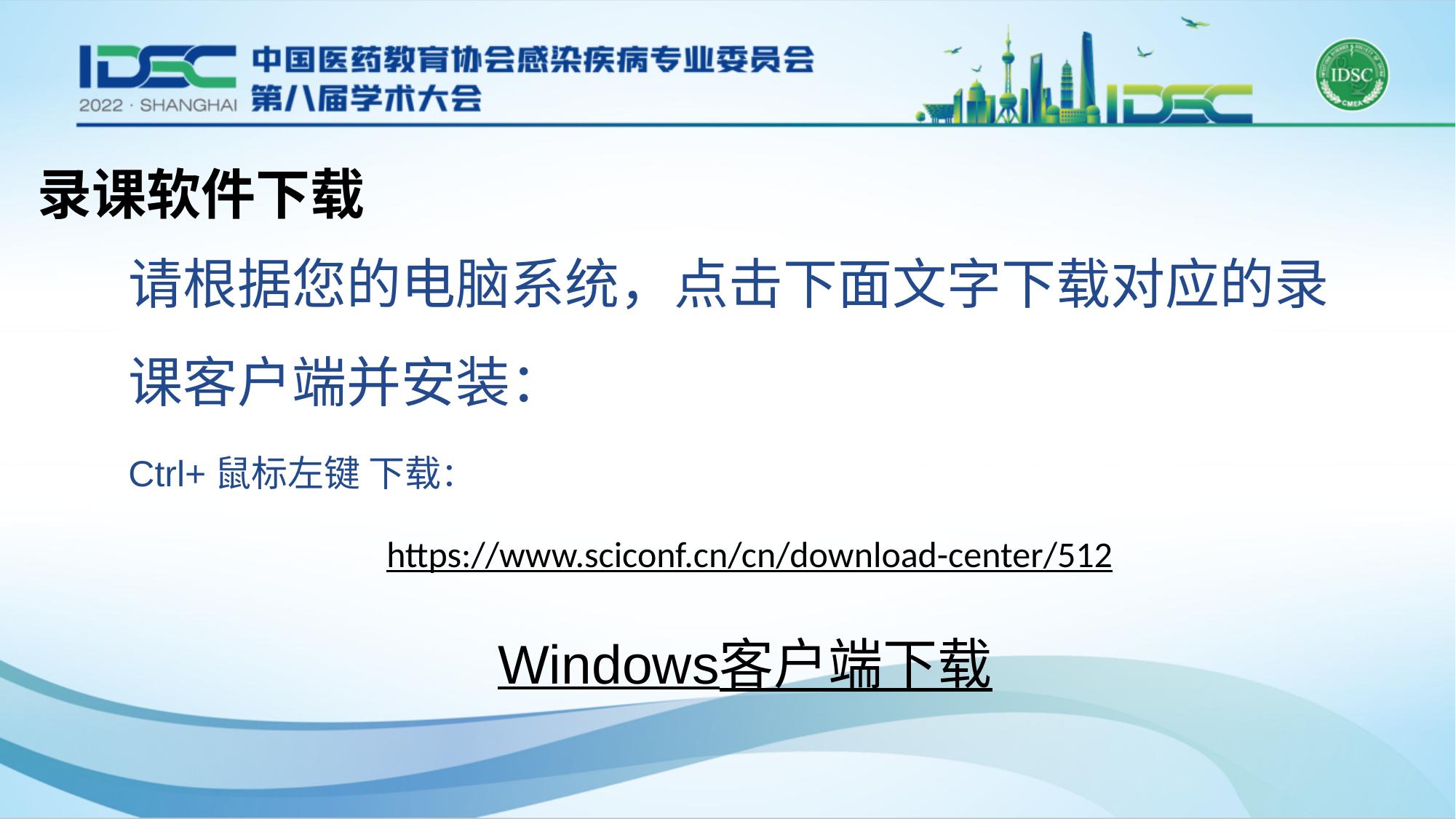

# 录课软件下载
请根据您的电脑系统，点击下面文字下载对应的录课客户端并安装：
Ctrl+鼠标左键 下载：
 https://www.sciconf.cn/cn/download-center/512
Windows客户端下载